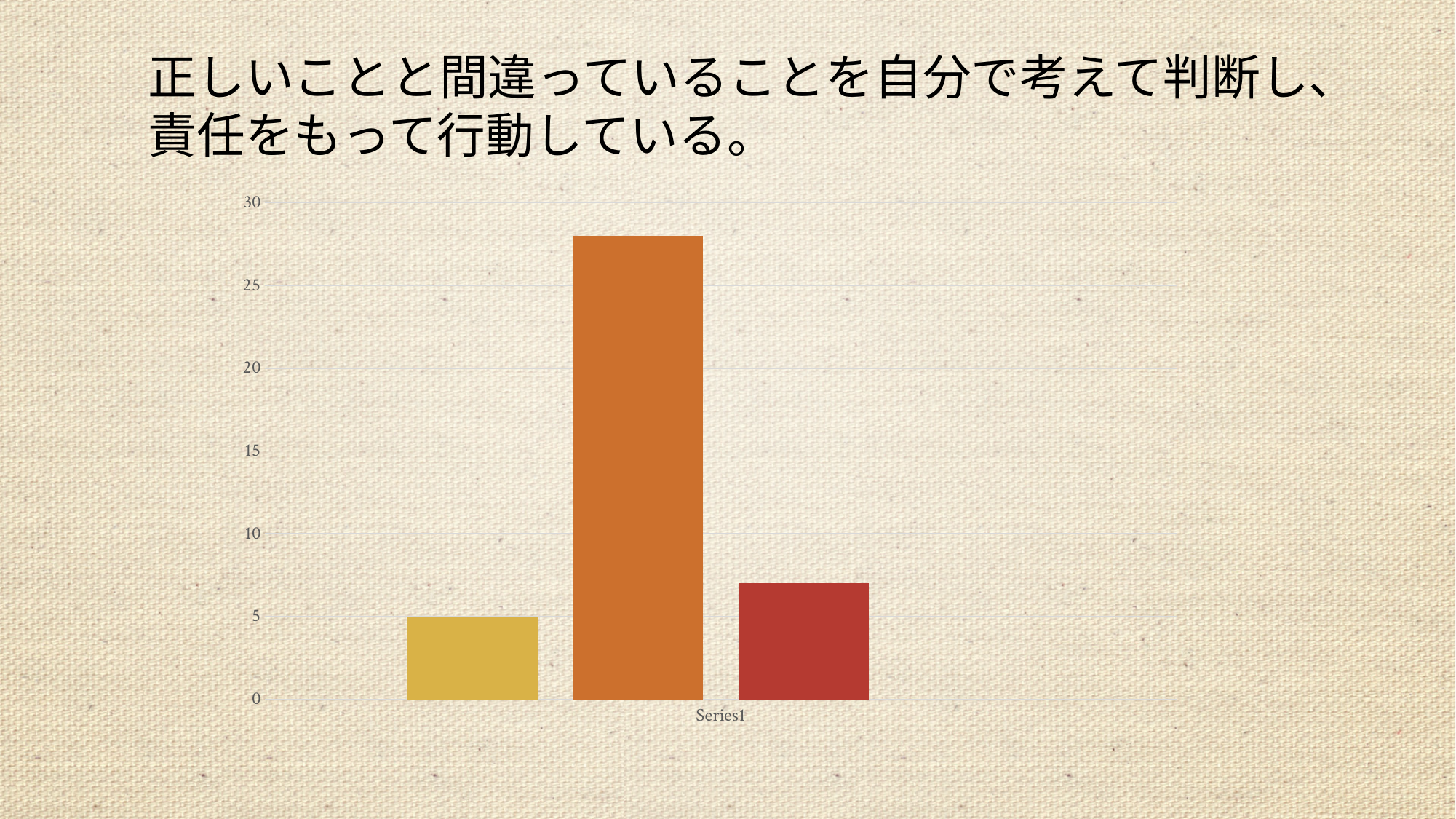

正しいことと間違っていることを自分で考えて判断し、責任をもって行動している。

### Chart

| Category | ◎ | 〇 | △ | × |
|---|---|---|---|---|
|  | 5.0 | 28.0 | 7.0 | None |